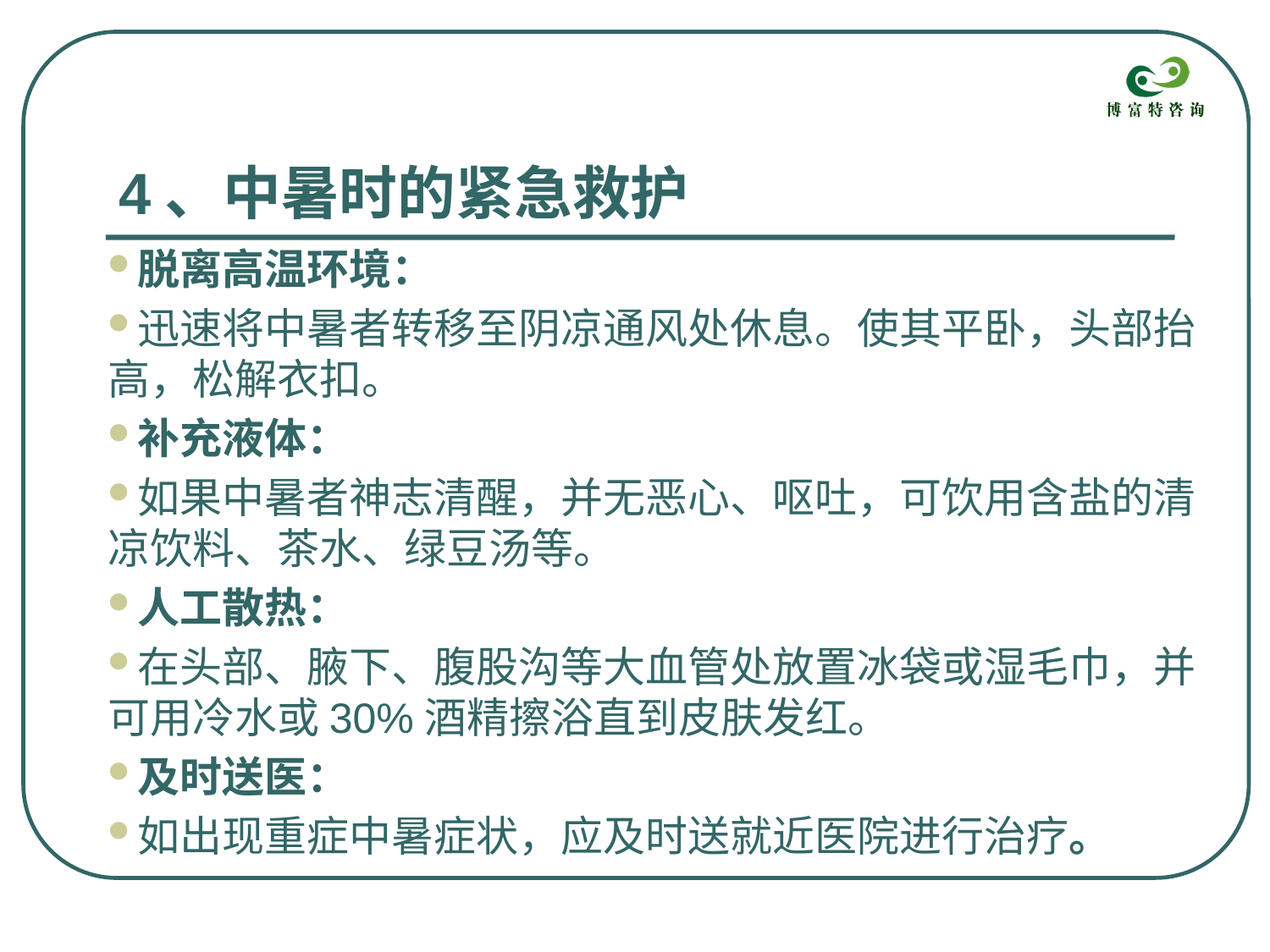

4、中暑时的紧急救护
脱离高温环境：
迅速将中暑者转移至阴凉通风处休息。使其平卧，头部抬高，松解衣扣。
补充液体：
如果中暑者神志清醒，并无恶心、呕吐，可饮用含盐的清凉饮料、茶水、绿豆汤等。
人工散热：
在头部、腋下、腹股沟等大血管处放置冰袋或湿毛巾，并可用冷水或30%酒精擦浴直到皮肤发红。
及时送医：
如出现重症中暑症状，应及时送就近医院进行治疗。
15